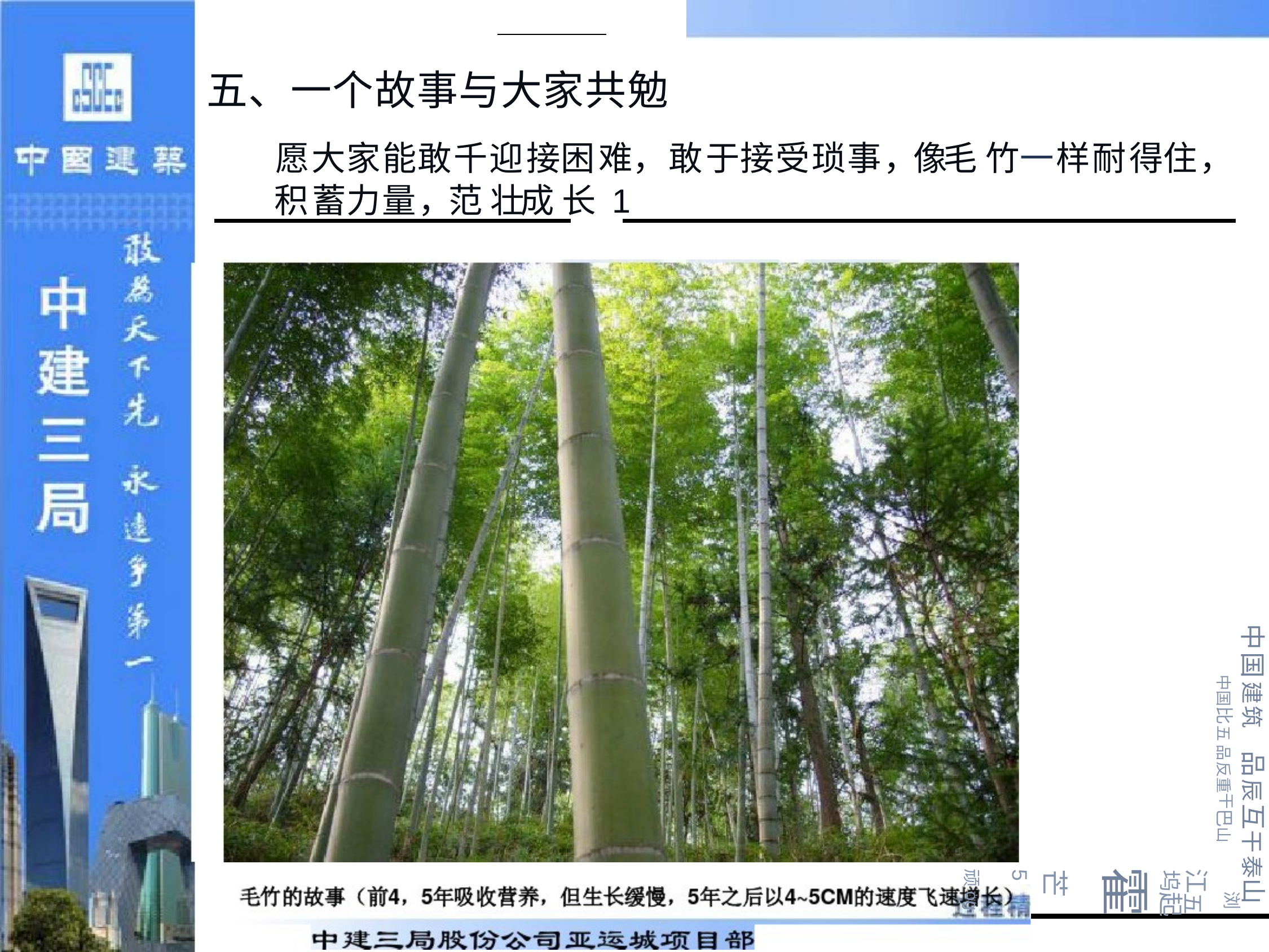

五、一个故事与大家共勉
愿大家能敢千迎接困难，敢于接受琐事，像毛 竹一样耐得住，  积蓄力量，范 壮成 长 1
中国建筑
中国比五 品反重干巴山
品辰互干泰山
浏
江五
坞起
霍
芒5
顽og